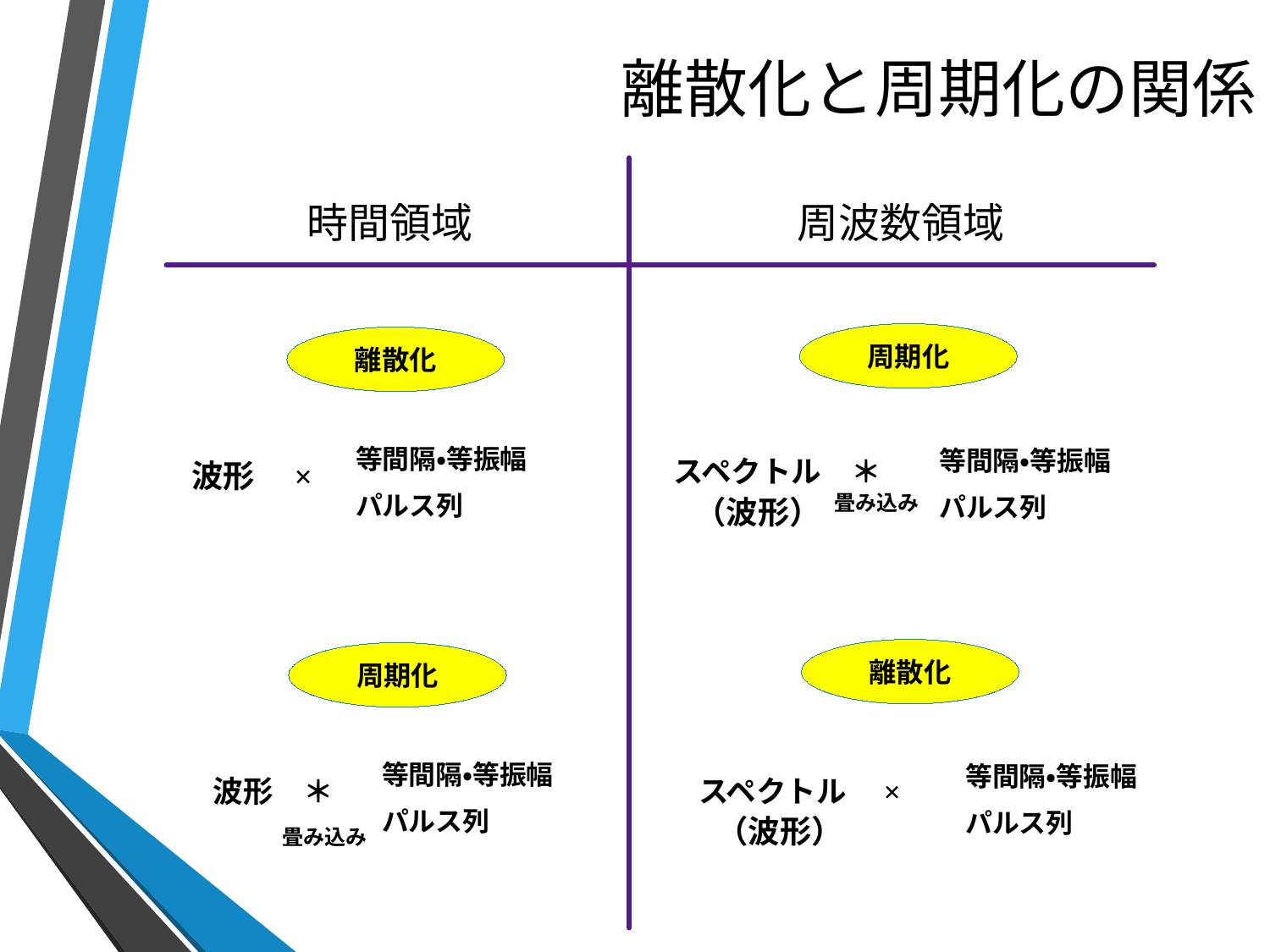

# 離散化と周期化の関係
周波数領域
時間領域
周期化
離散化
等間隔・等振幅
パルス列
等間隔・等振幅
パルス列
スペクトル　＊
波形　×
畳み込み

（波形）
離散化
周期化
等間隔・等振幅
パルス列
等間隔・等振幅
パルス列
波形　＊
スペクトル　×
（波形）
畳み込み